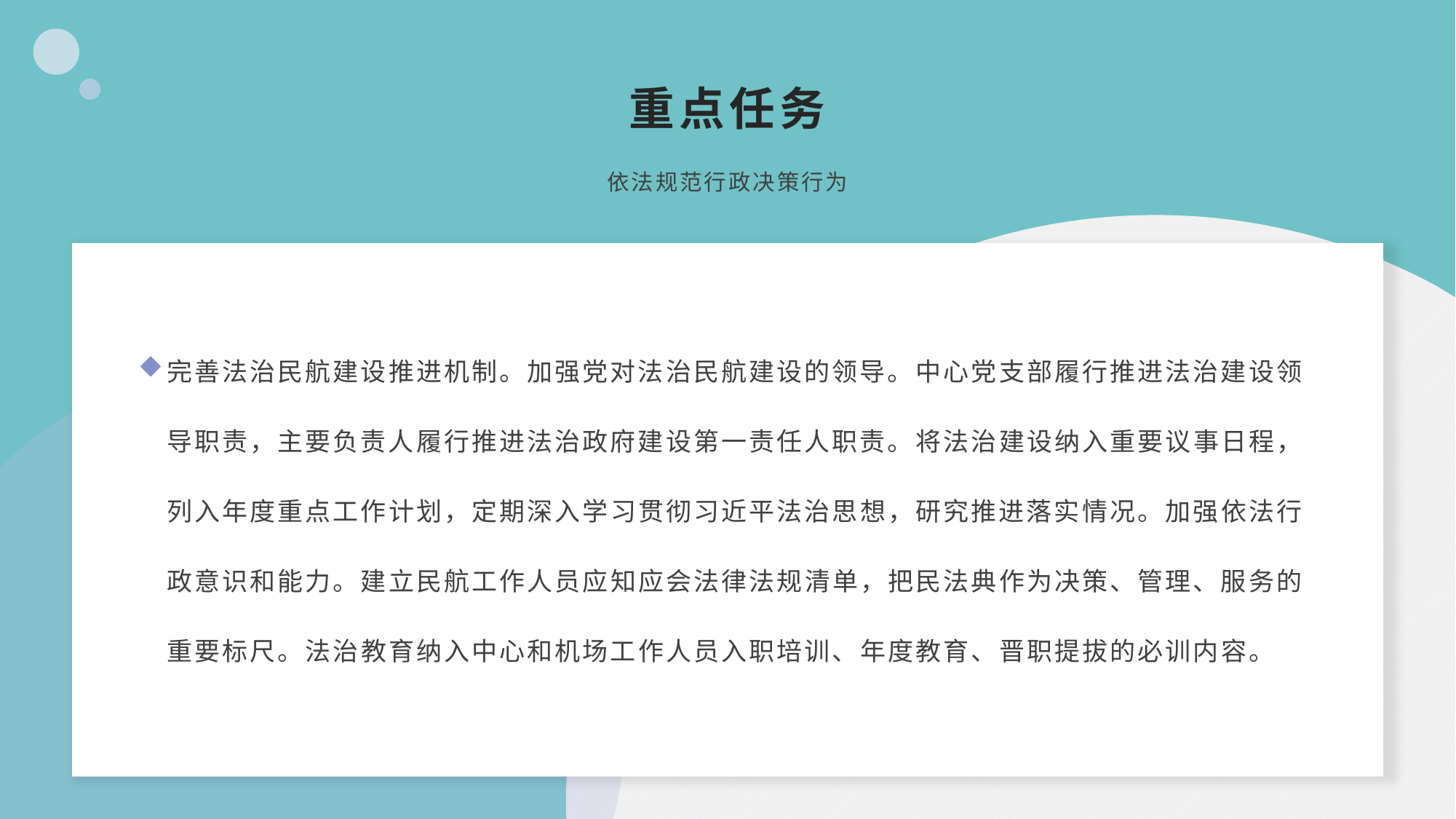

重点任务

依法规范行政决策行为

完善法治民航建设推进机制。加强党对法治民航建设的领导。中心党支部履行推进法治建设领导职责，主要负责人履行推进法治政府建设第一责任人职责。将法治建设纳入重要议事日程，列入年度重点工作计划，定期深入学习贯彻习近平法治思想，研究推进落实情况。加强依法行政意识和能力。建立民航工作人员应知应会法律法规清单，把民法典作为决策、管理、服务的重要标尺。法治教育纳入中心和机场工作人员入职培训、年度教育、晋职提拔的必训内容。